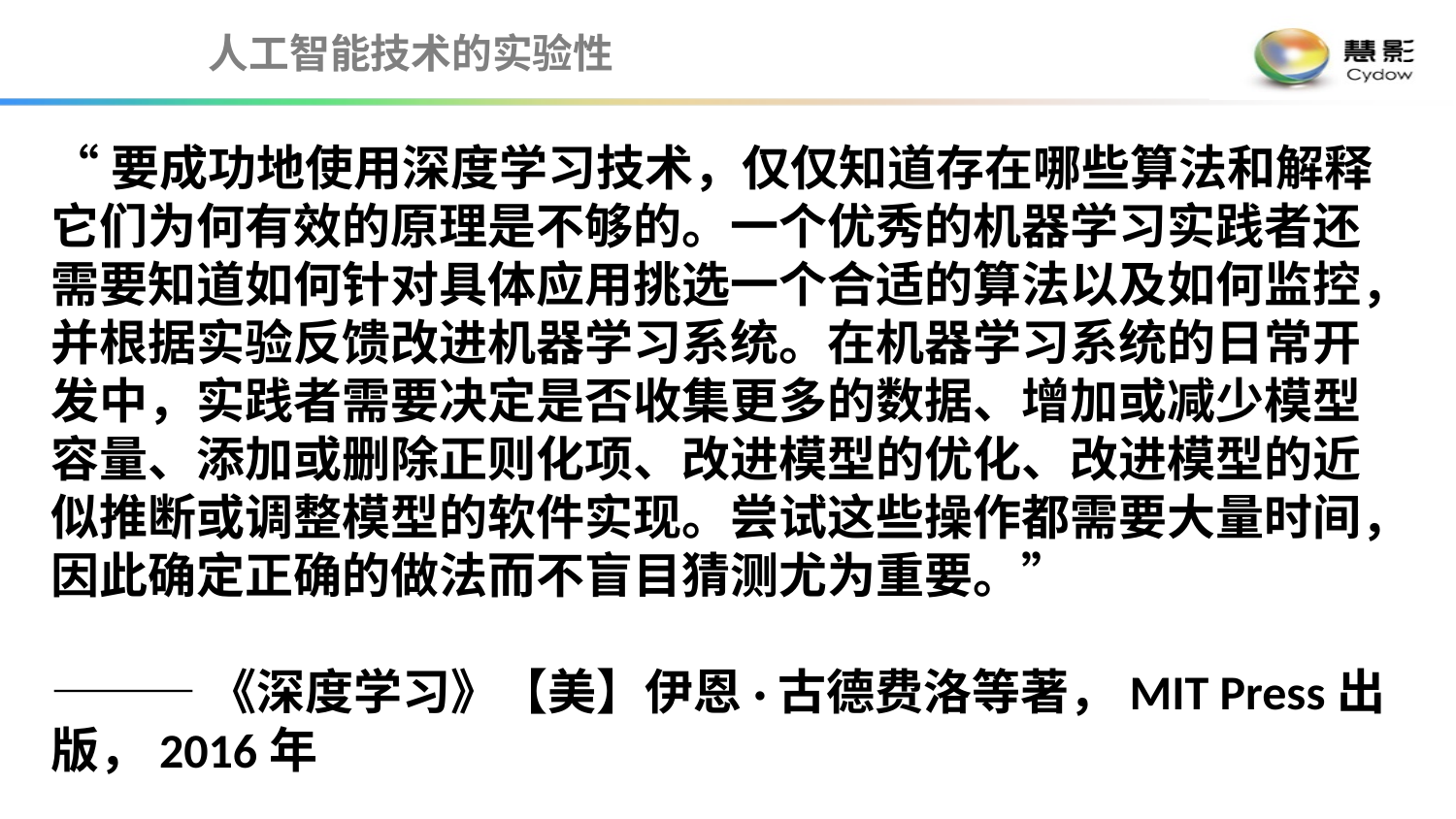

人工智能技术的实验性
“要成功地使用深度学习技术，仅仅知道存在哪些算法和解释它们为何有效的原理是不够的。一个优秀的机器学习实践者还需要知道如何针对具体应用挑选一个合适的算法以及如何监控，并根据实验反馈改进机器学习系统。在机器学习系统的日常开发中，实践者需要决定是否收集更多的数据、增加或减少模型容量、添加或删除正则化项、改进模型的优化、改进模型的近似推断或调整模型的软件实现。尝试这些操作都需要大量时间，因此确定正确的做法而不盲目猜测尤为重要。”

———《深度学习》【美】伊恩·古德费洛等著，MIT Press出版，2016年